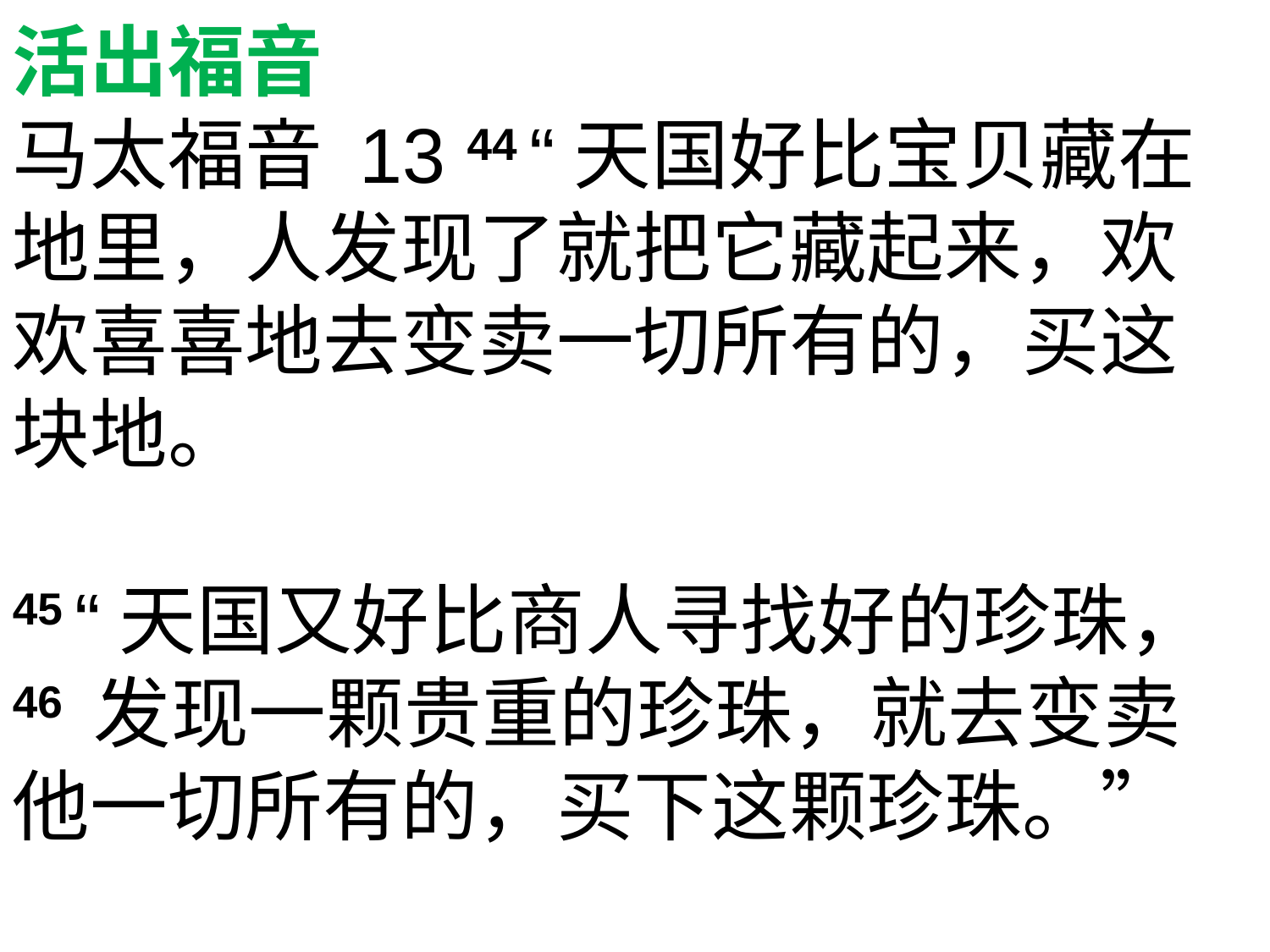

活出福音
马太福音 13 44 “天国好比宝贝藏在地里，人发现了就把它藏起来，欢欢喜喜地去变卖一切所有的，买这块地。

45 “天国又好比商人寻找好的珍珠， 46 发现一颗贵重的珍珠，就去变卖他一切所有的，买下这颗珍珠。”